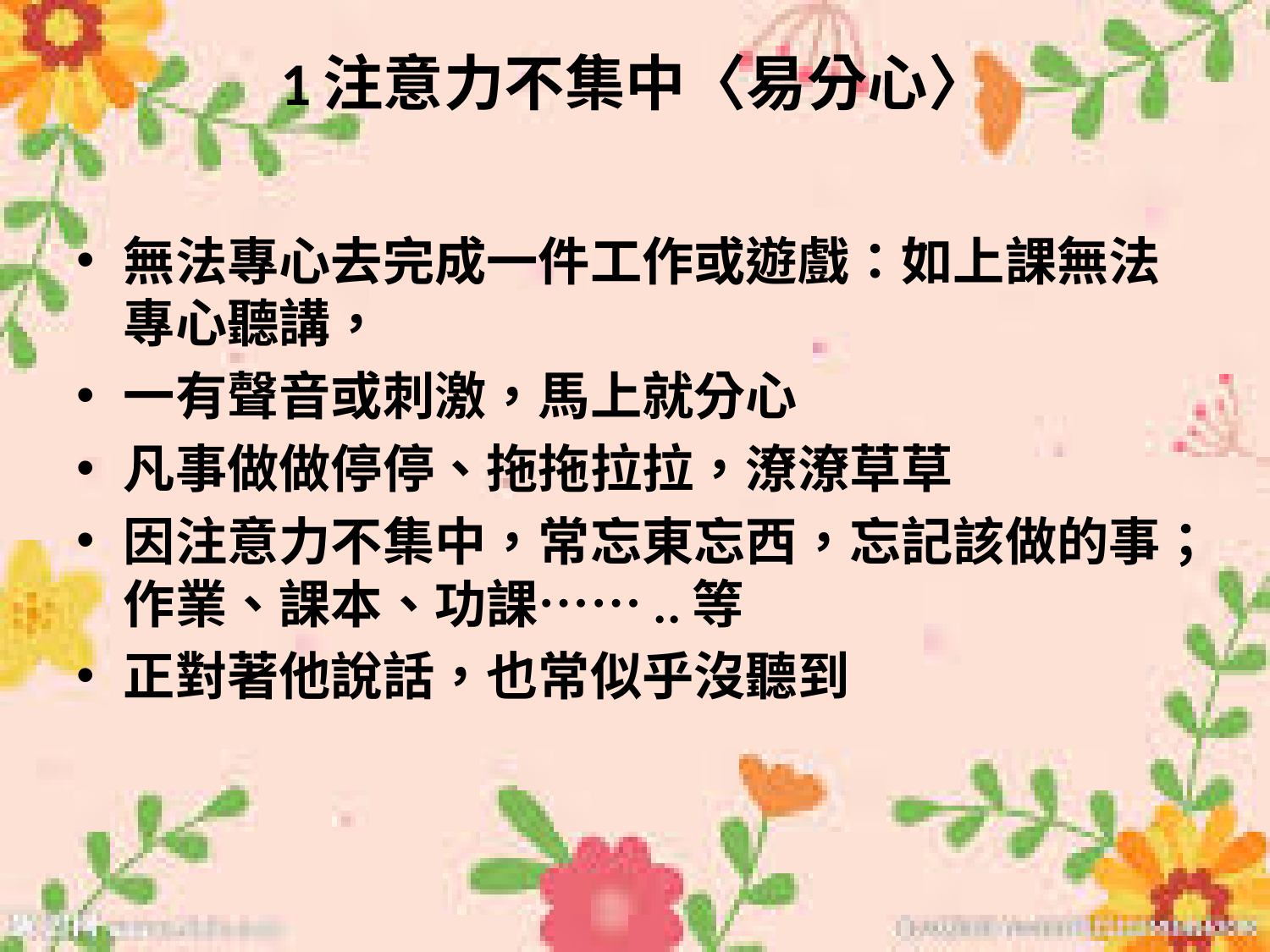

# 1注意力不集中〈易分心〉
無法專心去完成一件工作或遊戲：如上課無法專心聽講，
一有聲音或刺激，馬上就分心
凡事做做停停、拖拖拉拉，潦潦草草
因注意力不集中，常忘東忘西，忘記該做的事；作業、課本、功課……..等
正對著他說話，也常似乎沒聽到